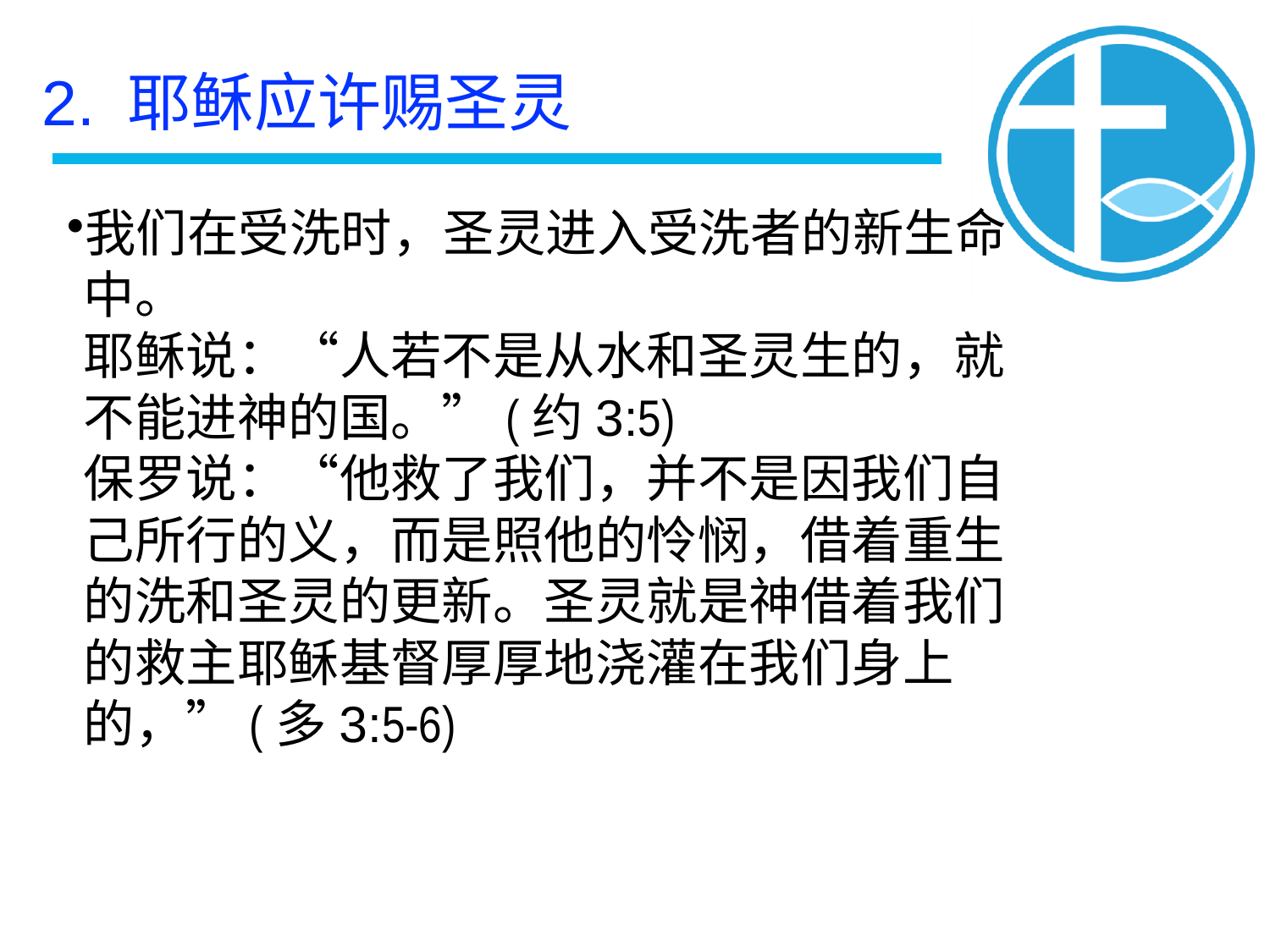

2. 耶稣应许赐圣灵
我们在受洗时，圣灵进入受洗者的新生命中。
耶稣说：“人若不是从水和圣灵生的，就不能进神的国。”(约3:5)
保罗说：“他救了我们，并不是因我们自己所行的义，而是照他的怜悯，借着重生的洗和圣灵的更新。圣灵就是神借着我们的救主耶稣基督厚厚地浇灌在我们身上的，”(多3:5-6)